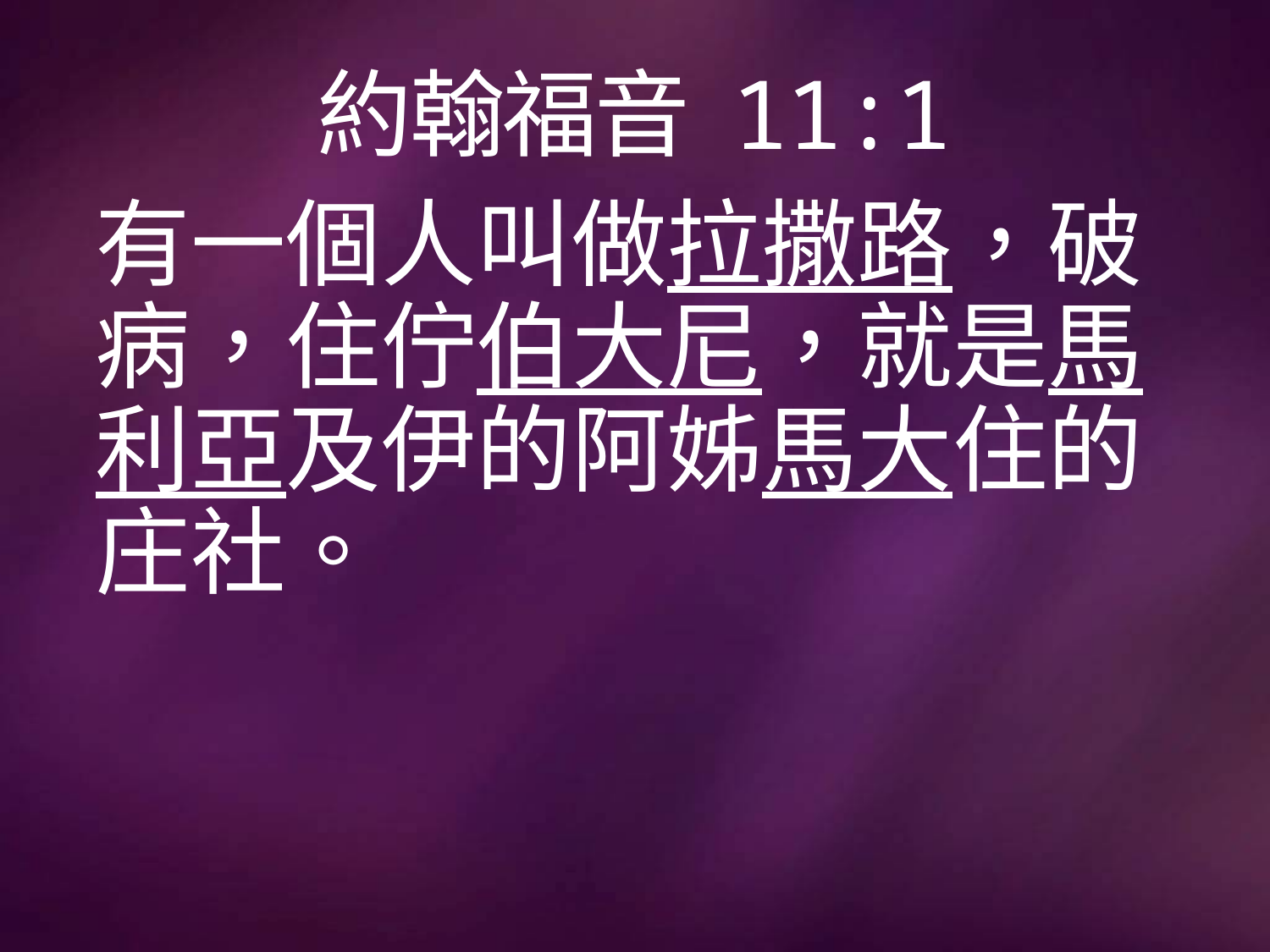

# 約翰福音 11:1
有一個人叫做拉撒路，破病，住佇伯大尼，就是馬利亞及伊的阿姊馬大住的庄社。